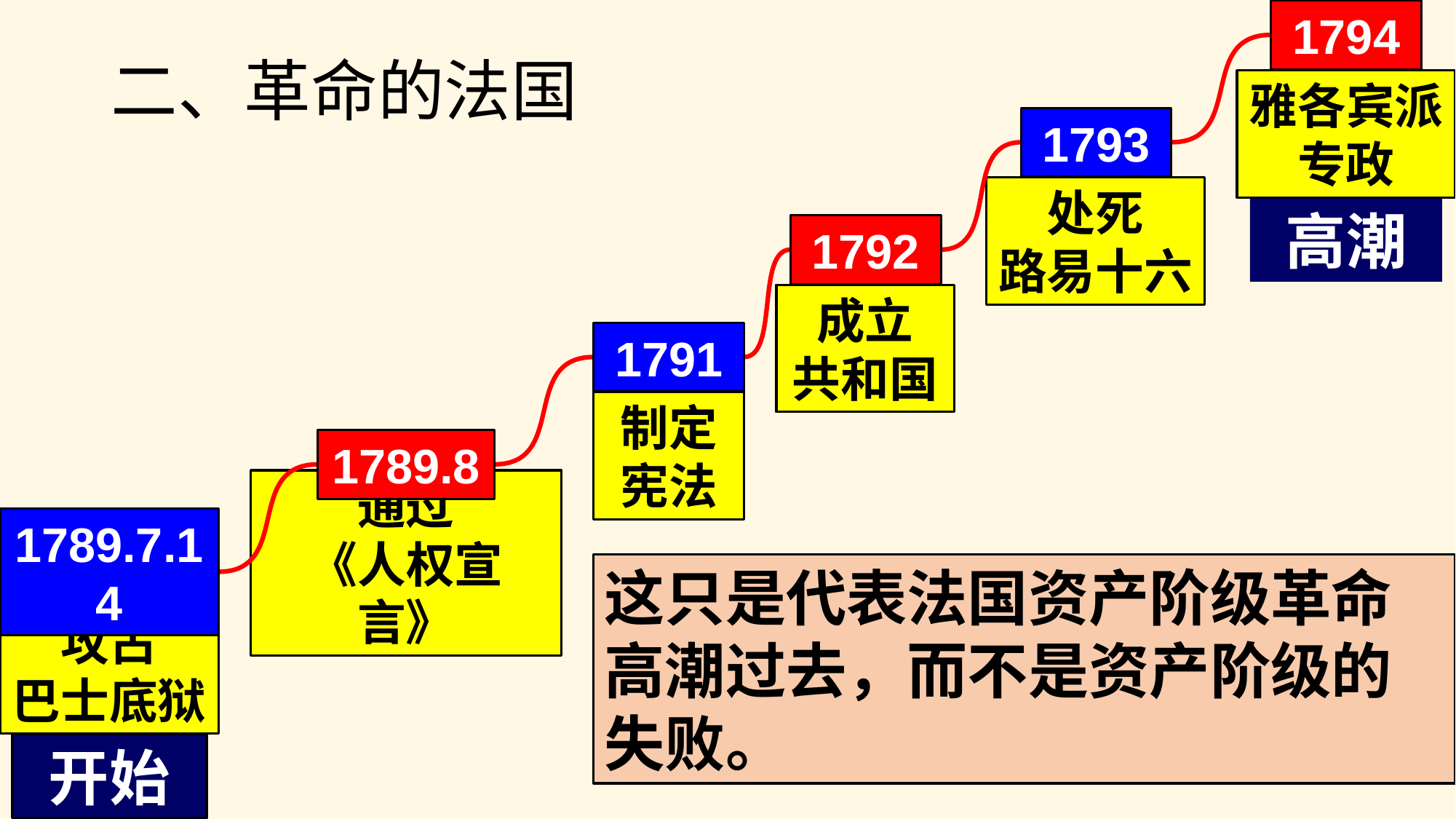

1794
# 二、革命的法国
雅各宾派专政
1793
处死
路易十六
高潮
1792
成立
共和国
1791
制定
宪法
1789.8
通过
《人权宣言》
1789.7.14
这只是代表法国资产阶级革命高潮过去，而不是资产阶级的失败。
攻占
巴士底狱
开始